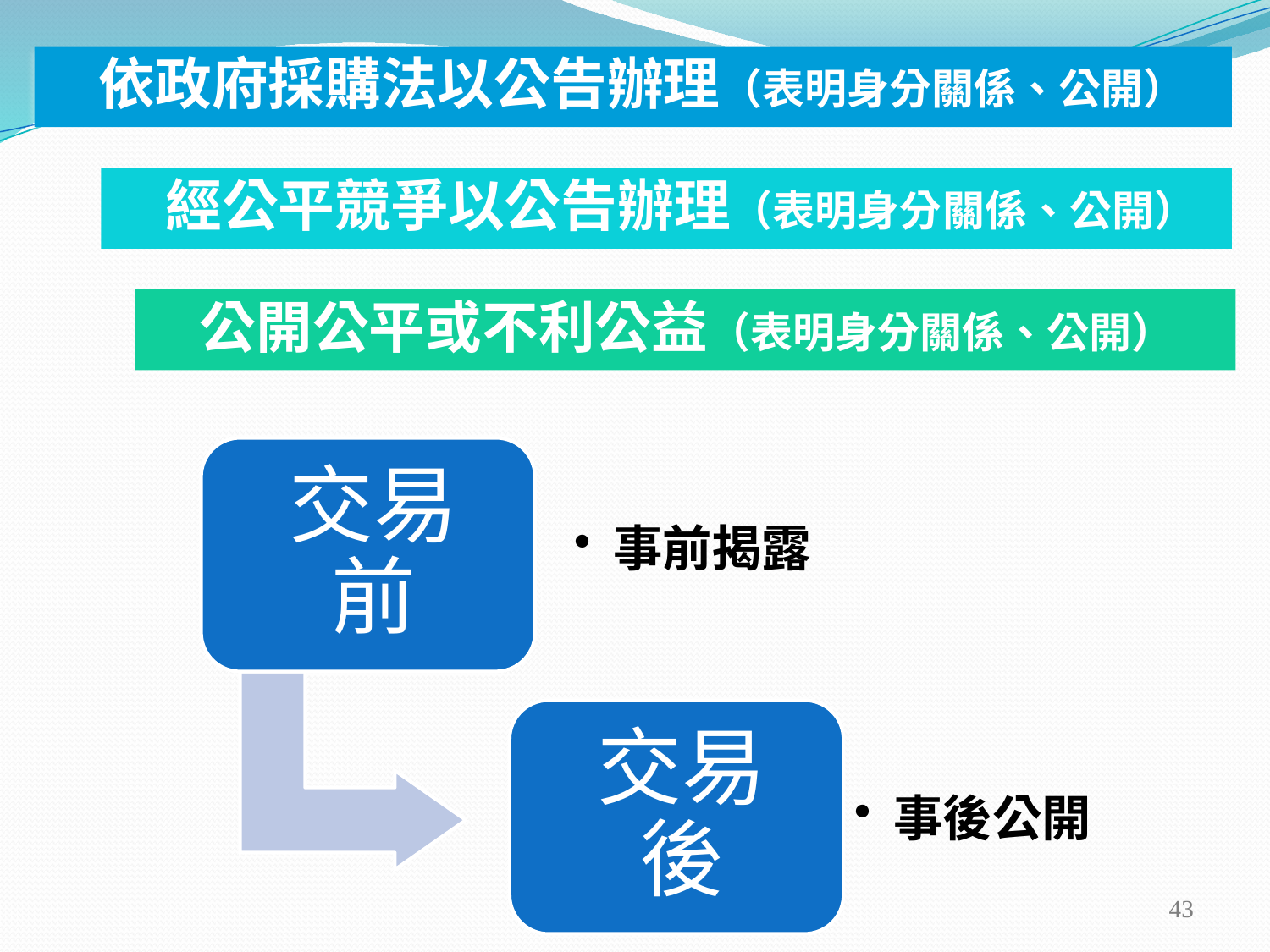

依政府採購法以公告辦理（表明身分關係、公開）

經公平競爭以公告辦理（表明身分關係、公開）

公開公平或不利公益（表明身分關係、公開）
交易前
事前揭露
交易後
事後公開
43